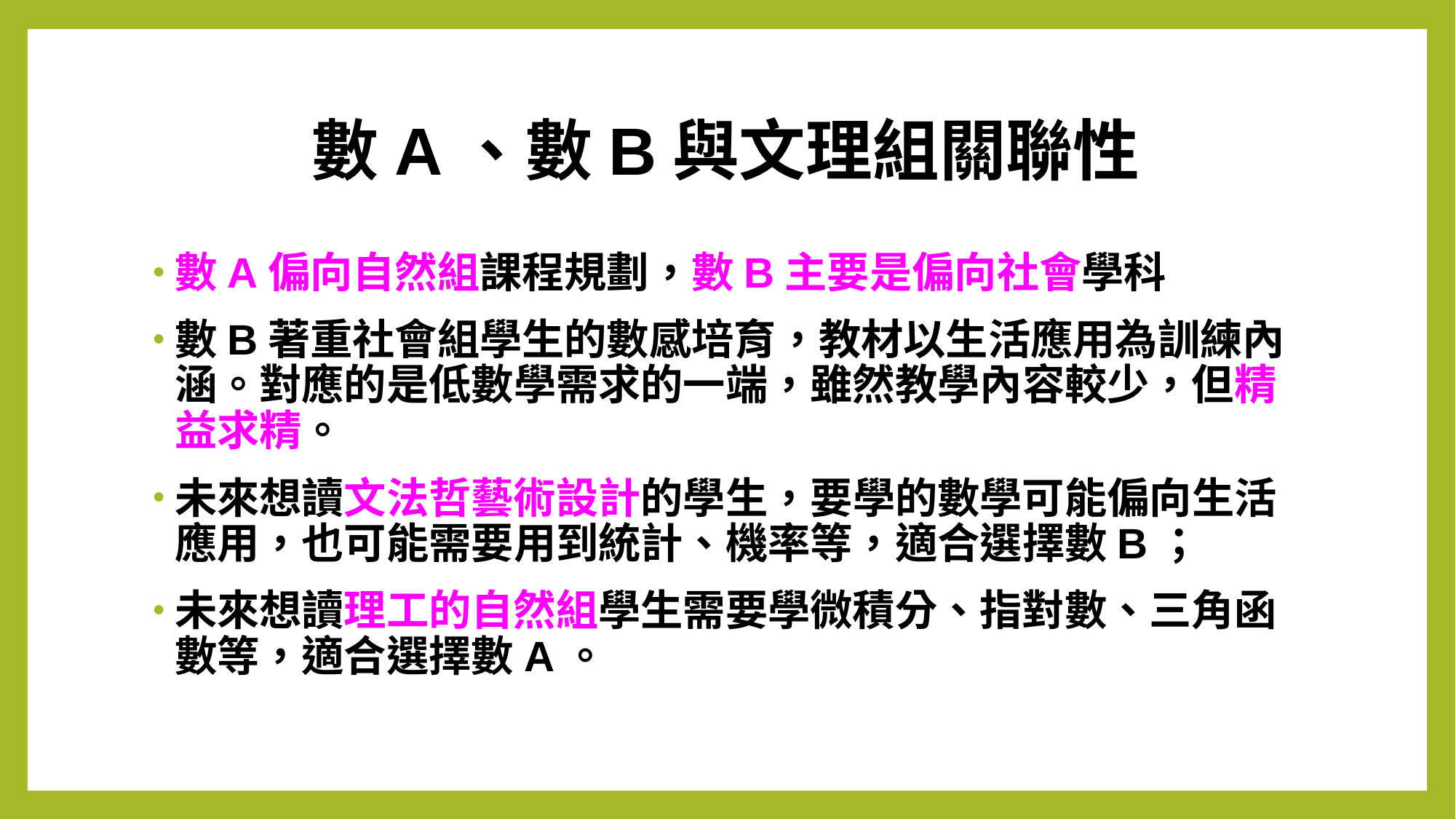

# 數A、數B與文理組關聯性
數A偏向自然組課程規劃，數B主要是偏向社會學科
數B著重社會組學生的數感培育，教材以生活應用為訓練內涵。對應的是低數學需求的一端，雖然教學內容較少，但精益求精。
未來想讀文法哲藝術設計的學生，要學的數學可能偏向生活應用，也可能需要用到統計、機率等，適合選擇數B；
未來想讀理工的自然組學生需要學微積分、指對數、三角函數等，適合選擇數A。